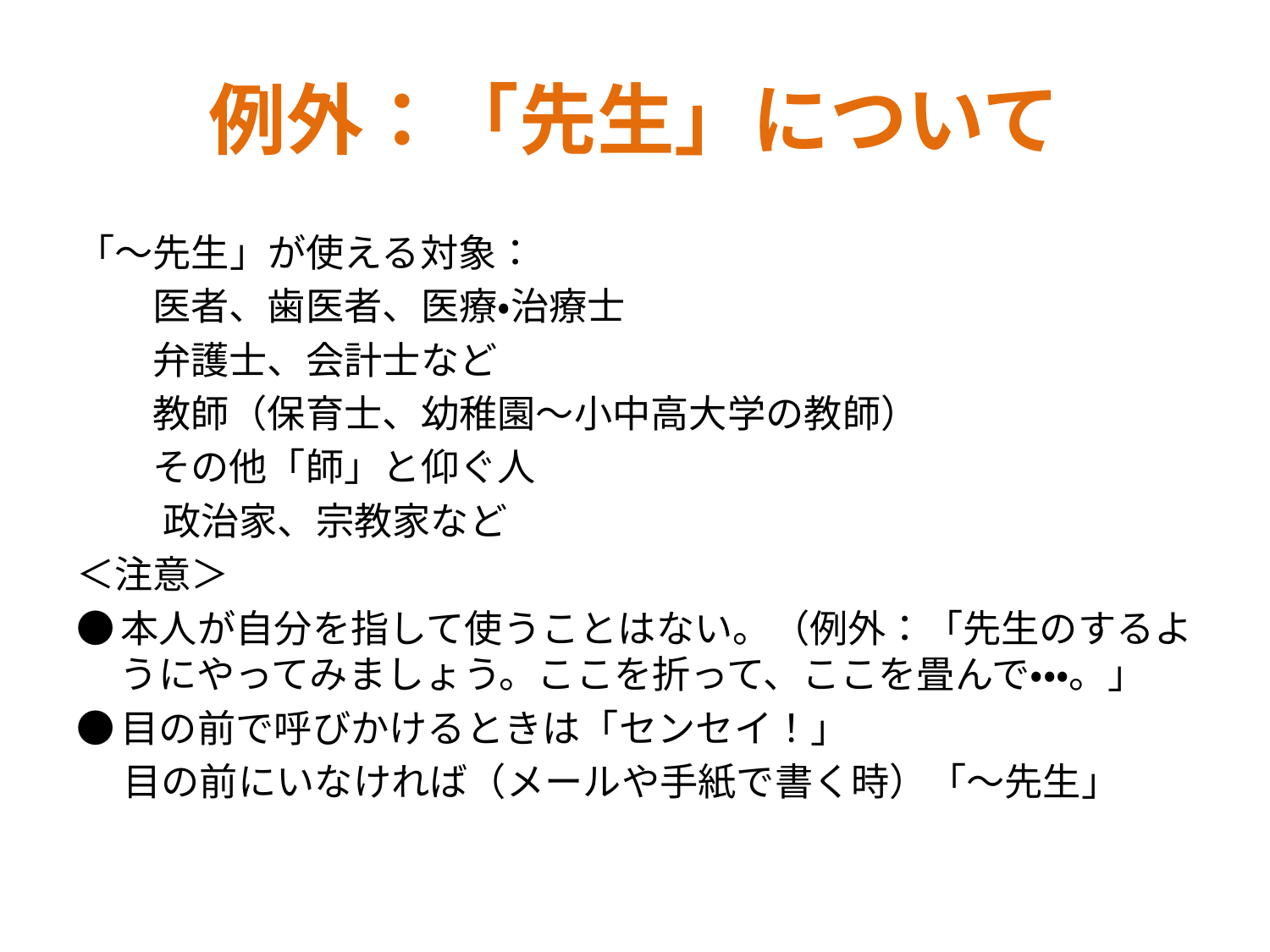

# 例外：「先生」について
「～先生」が使える対象：
医者、歯医者、医療・治療士
弁護士、会計士など
教師（保育士、幼稚園～小中高大学の教師）
その他「師」と仰ぐ人
	政治家、宗教家など
＜注意＞
●本人が自分を指して使うことはない。（例外：「先生のするようにやってみましょう。ここを折って、ここを畳んで・・・。」
●目の前で呼びかけるときは「センセイ！」
　 目の前にいなければ（メールや手紙で書く時）「～先生」